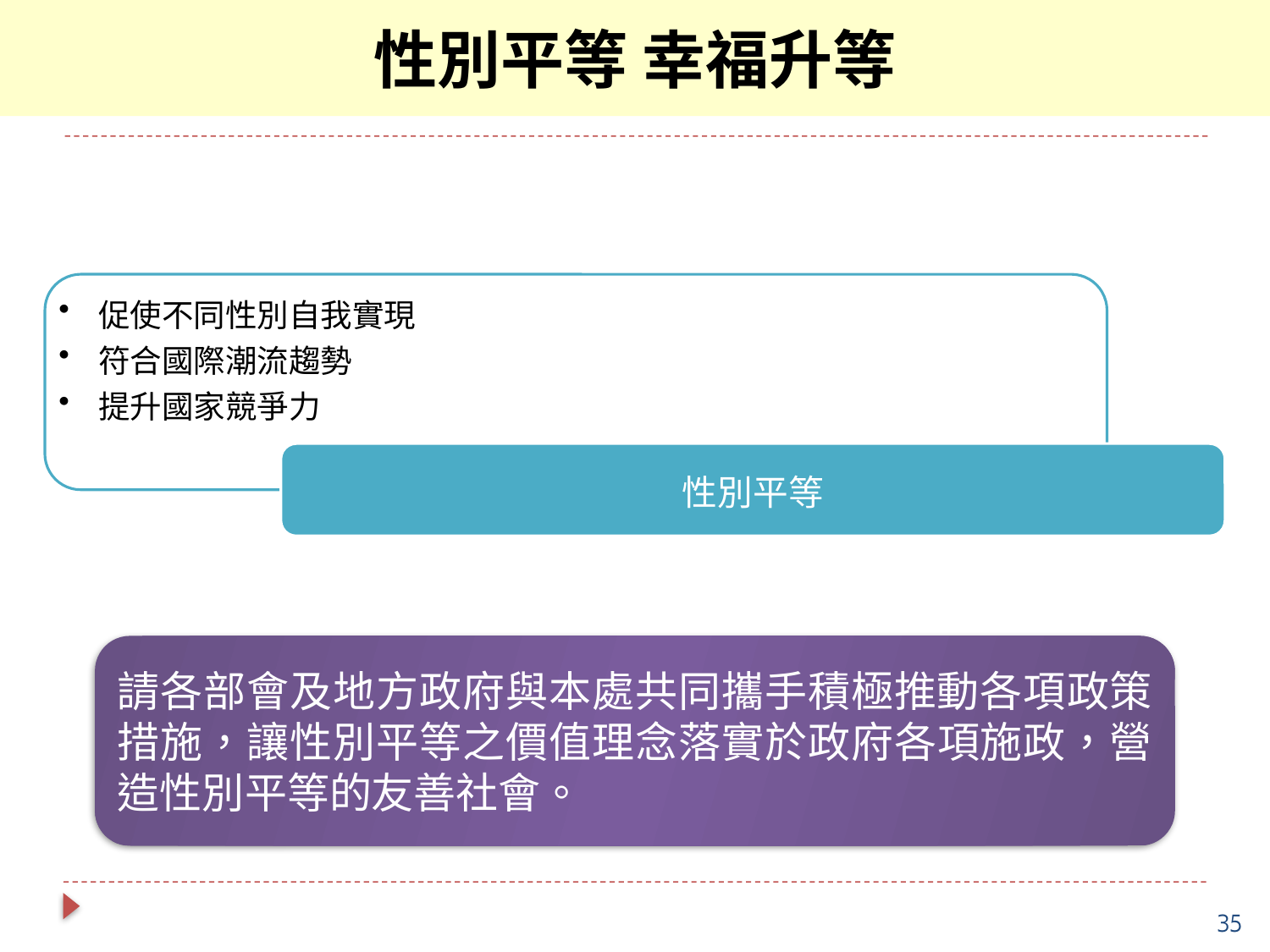

性別平等 幸福升等
性別平等
促使不同性別自我實現
符合國際潮流趨勢
提升國家競爭力
請各部會及地方政府與本處共同攜手積極推動各項政策措施，讓性別平等之價值理念落實於政府各項施政，營造性別平等的友善社會。
35